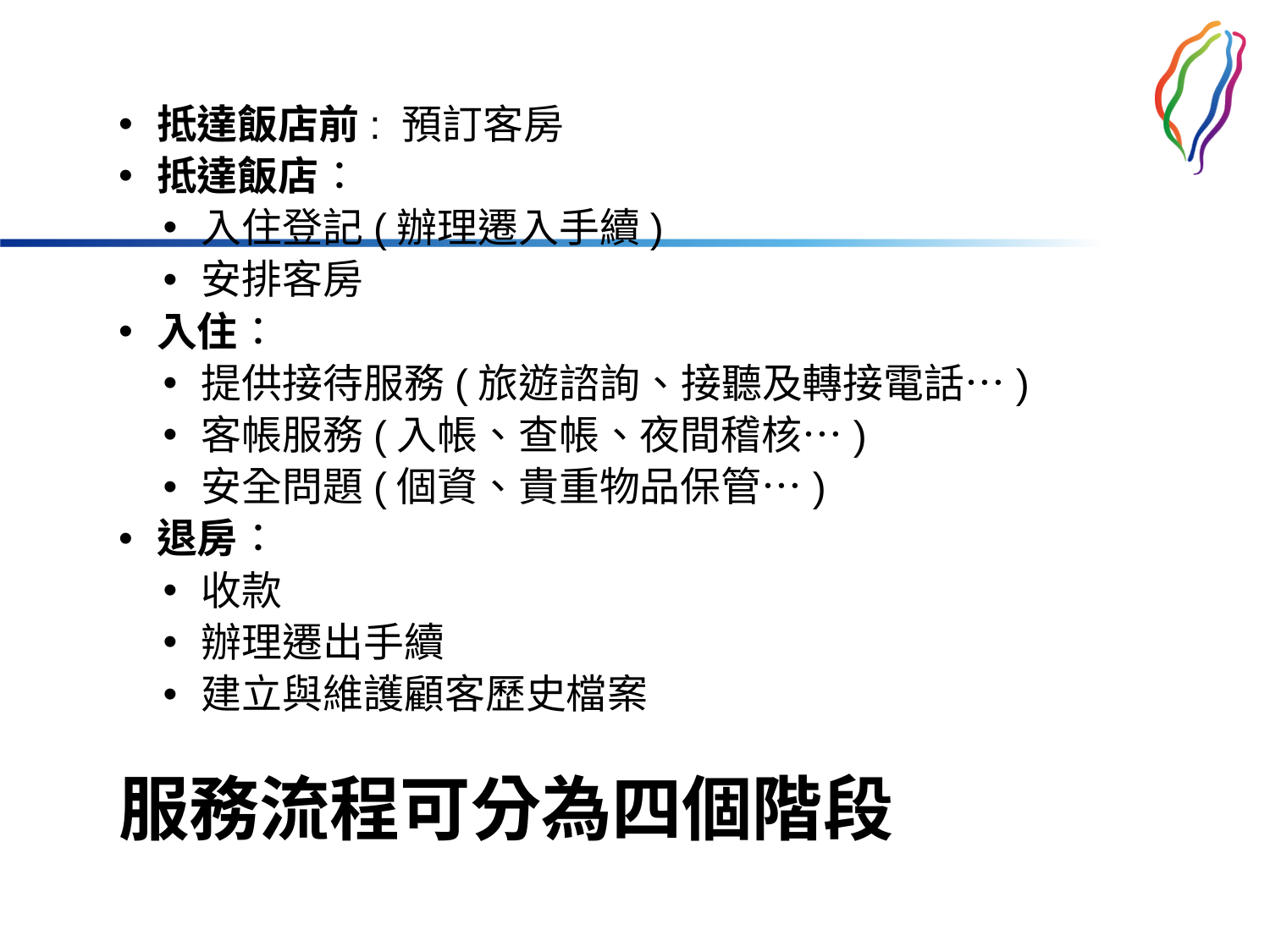

抵達飯店前: 預訂客房
抵達飯店：
入住登記(辦理遷入手續)
安排客房
入住：
提供接待服務(旅遊諮詢、接聽及轉接電話…)
客帳服務(入帳、查帳、夜間稽核…)
安全問題(個資、貴重物品保管…)
退房：
收款
辦理遷出手續
建立與維護顧客歷史檔案
# 服務流程可分為四個階段